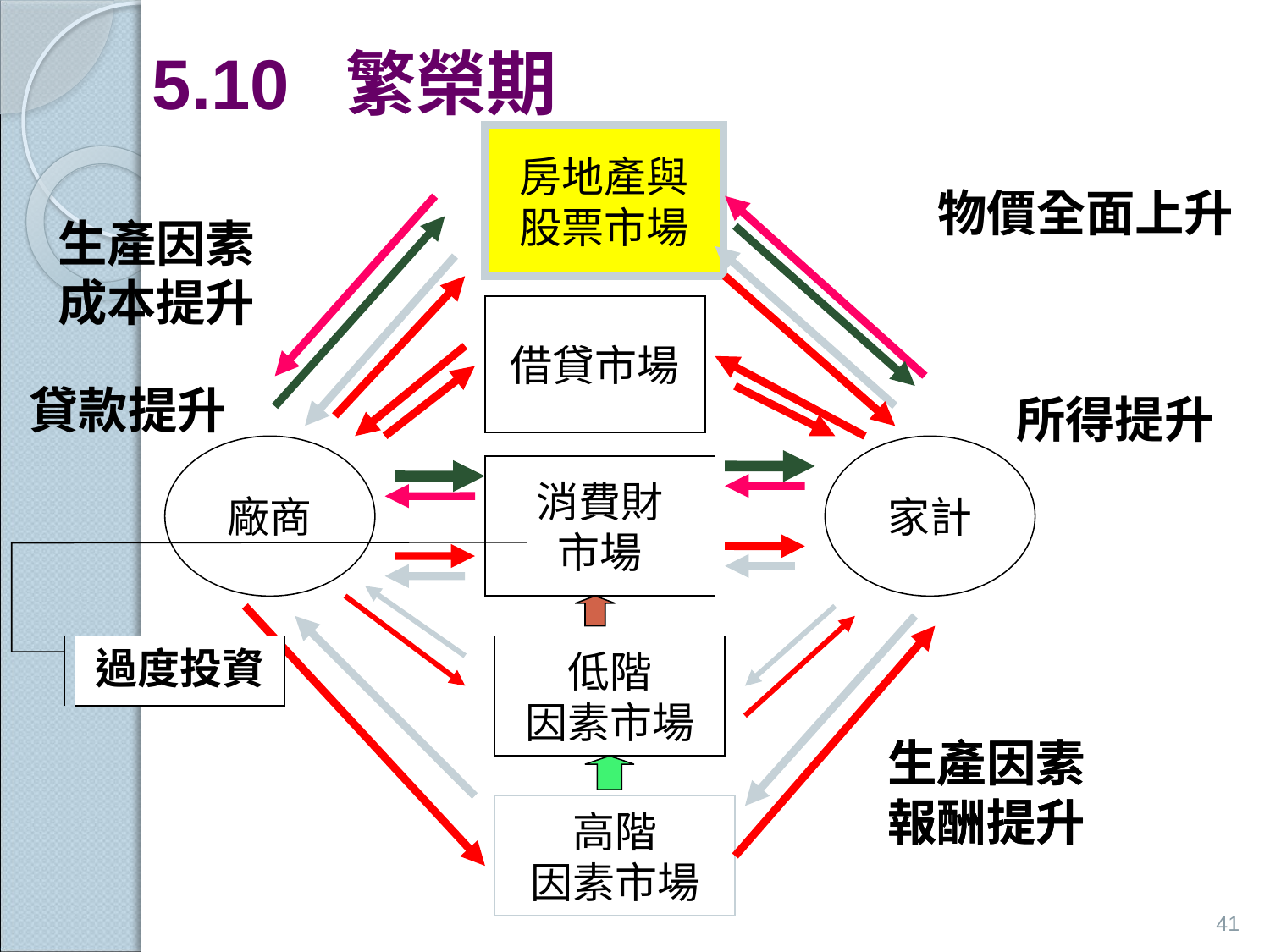

# 5.10  繁榮期
房地產與
股票市場
物價全面上升

生產因素
成本提升

借貸市場

貸款提升
所得提升

廠商
家計
消費財
市場

過度投資
低階
因素市場
生產因素
報酬提升
生產因素
報酬提升

高階
因素市場
41